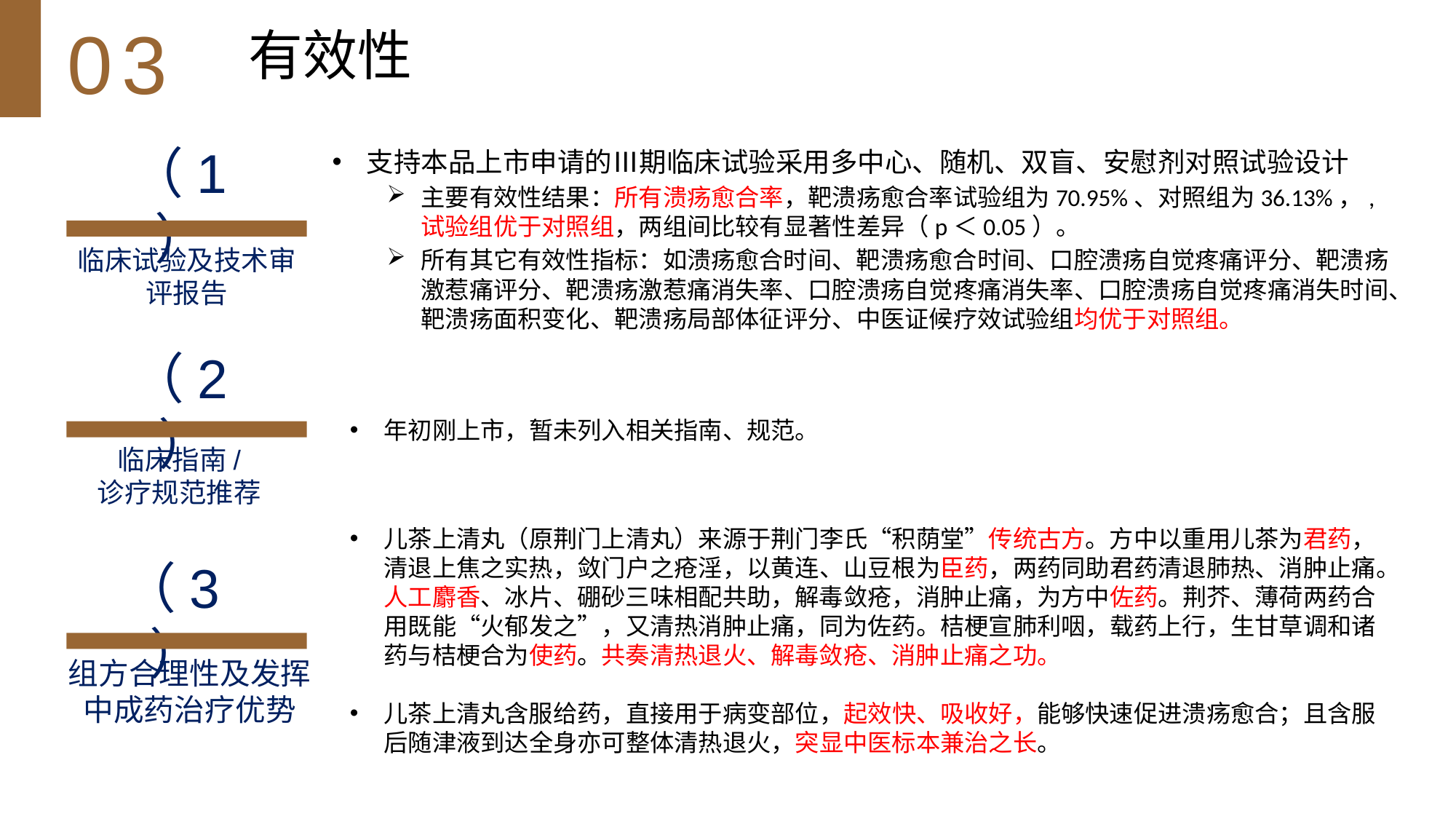

03
有效性
（1）
支持本品上市申请的Ⅲ期临床试验采用多中心、随机、双盲、安慰剂对照试验设计
主要有效性结果：所有溃疡愈合率，靶溃疡愈合率试验组为70.95%、对照组为36.13%，,试验组优于对照组，两组间比较有显著性差异（p＜0.05）。
所有其它有效性指标：如溃疡愈合时间、靶溃疡愈合时间、口腔溃疡自觉疼痛评分、靶溃疡激惹痛评分、靶溃疡激惹痛消失率、口腔溃疡自觉疼痛消失率、口腔溃疡自觉疼痛消失时间、靶溃疡面积变化、靶溃疡局部体征评分、中医证候疗效试验组均优于对照组。

临床试验及技术审评报告
（2）
年初刚上市，暂未列入相关指南、规范。

临床指南/
诊疗规范推荐
儿茶上清丸（原荆门上清丸）来源于荆门李氏“积荫堂”传统古方。方中以重用儿茶为君药，清退上焦之实热，敛门户之疮淫，以黄连、山豆根为臣药，两药同助君药清退肺热、消肿止痛。人工麝香、冰片、硼砂三味相配共助，解毒敛疮，消肿止痛，为方中佐药。荆芥、薄荷两药合用既能“火郁发之”，又清热消肿止痛，同为佐药。桔梗宣肺利咽，载药上行，生甘草调和诸药与桔梗合为使药。共奏清热退火、解毒敛疮、消肿止痛之功。

儿茶上清丸含服给药，直接用于病变部位，起效快、吸收好，能够快速促进溃疡愈合；且含服后随津液到达全身亦可整体清热退火，突显中医标本兼治之长。

（3）

组方合理性及发挥中成药治疗优势